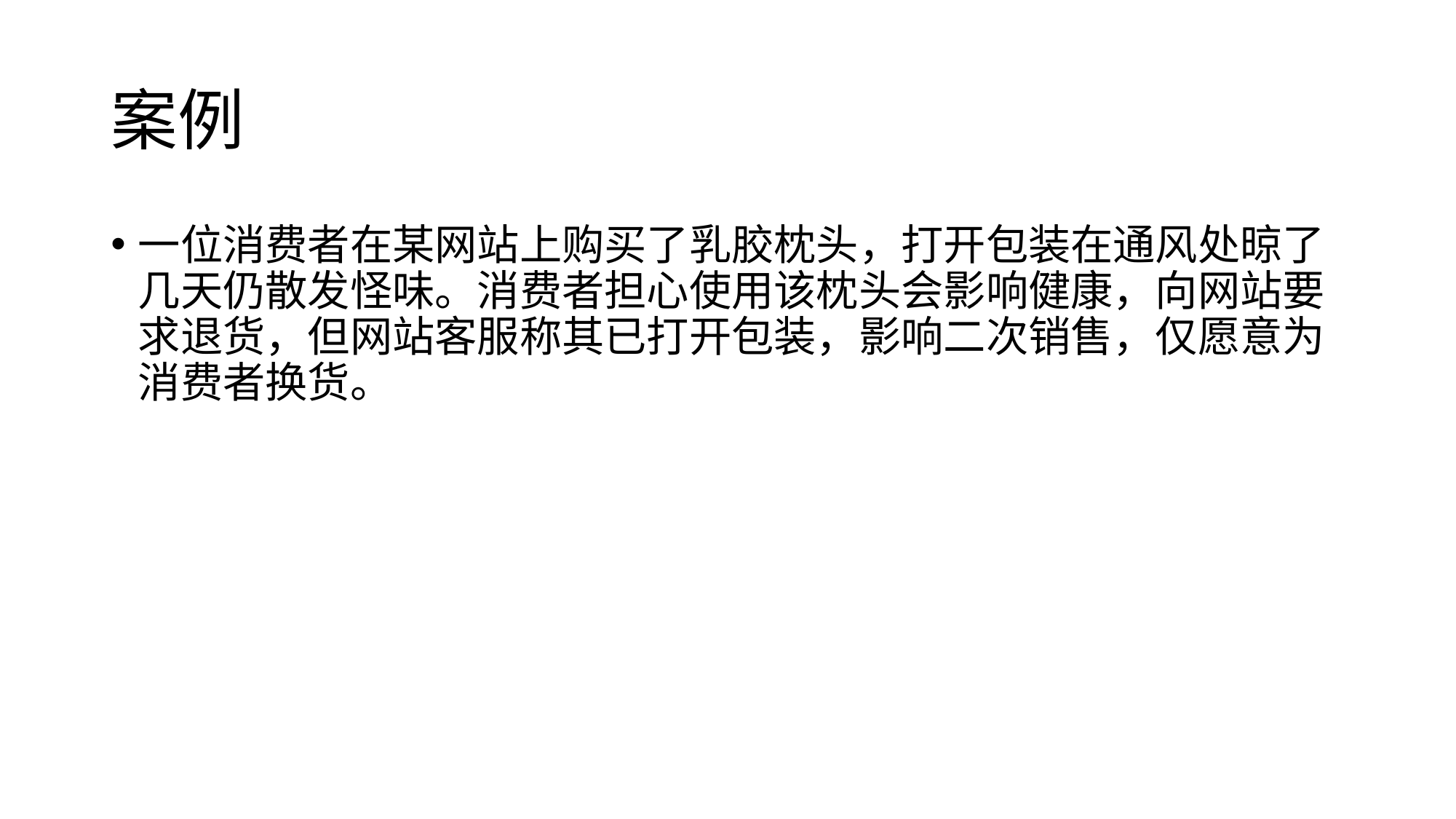

# 案例
一位消费者在某网站上购买了乳胶枕头，打开包装在通风处晾了几天仍散发怪味。消费者担心使用该枕头会影响健康，向网站要求退货，但网站客服称其已打开包装，影响二次销售，仅愿意为消费者换货。